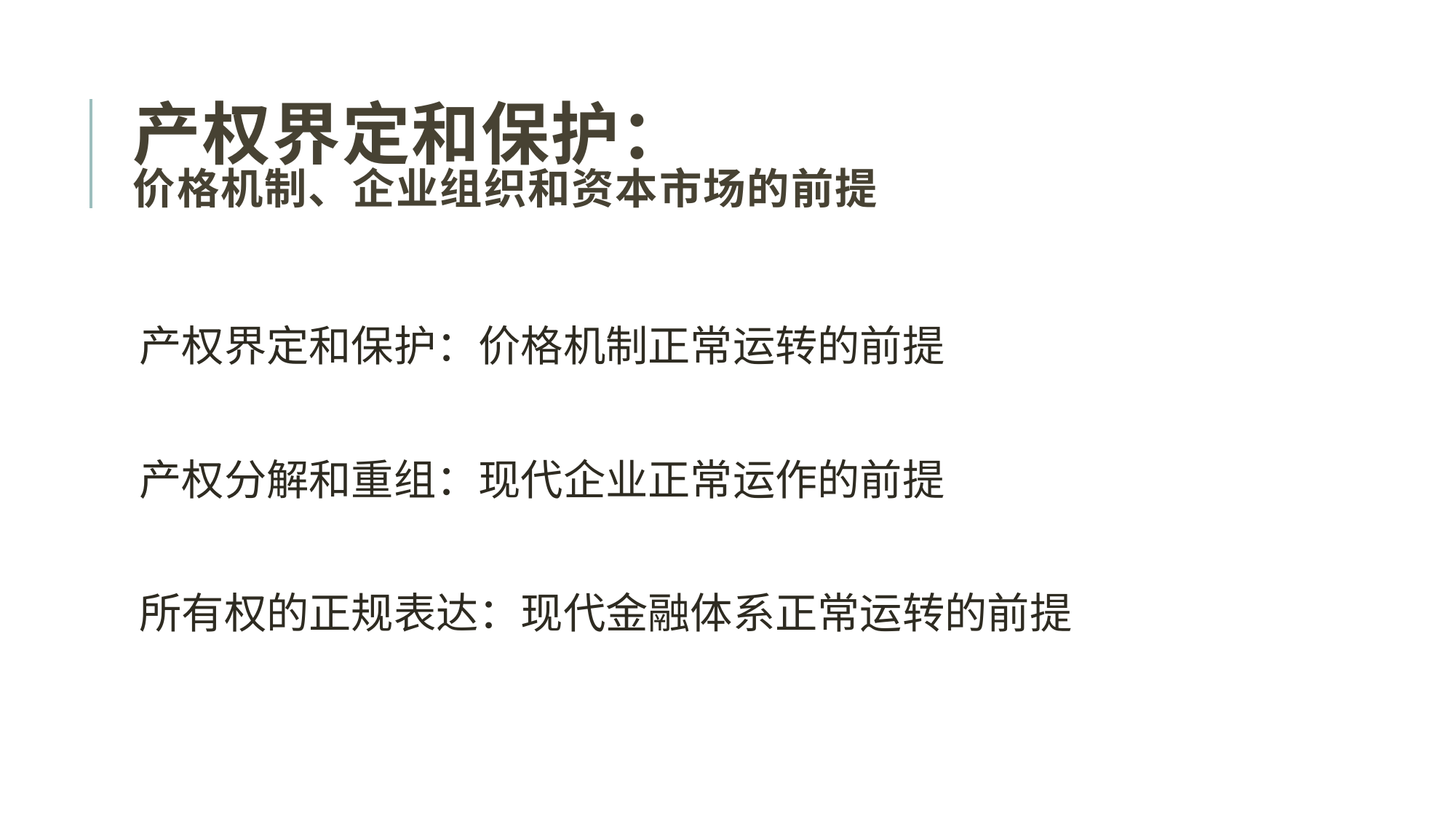

# 产权界定和保护： 价格机制、企业组织和资本市场的前提
产权界定和保护：价格机制正常运转的前提

产权分解和重组：现代企业正常运作的前提

所有权的正规表达：现代金融体系正常运转的前提